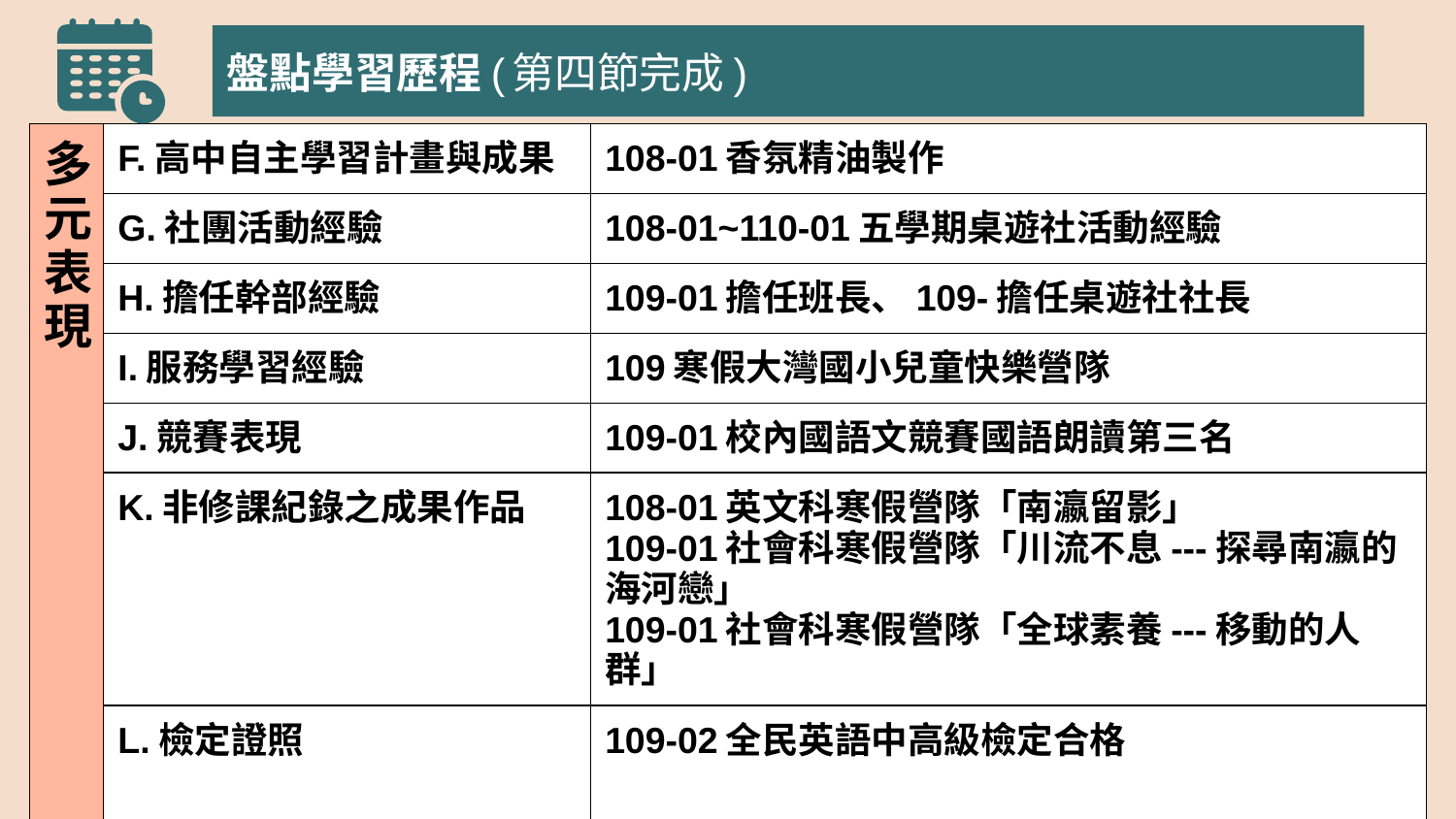

盤點學習歷程(第四節完成)
| 多元表現 | F.高中自主學習計畫與成果 | 108-01香氛精油製作 |
| --- | --- | --- |
|  | G.社團活動經驗 | 108-01~110-01五學期桌遊社活動經驗 |
|  | H.擔任幹部經驗 | 109-01擔任班長、109-擔任桌遊社社長 |
|  | I.服務學習經驗 | 109寒假大灣國小兒童快樂營隊 |
|  | J.競賽表現 | 109-01校內國語文競賽國語朗讀第三名 |
|  | K.非修課紀錄之成果作品 | 108-01英文科寒假營隊「南瀛留影」 109-01社會科寒假營隊「川流不息---探尋南瀛的海河戀」 109-01社會科寒假營隊「全球素養---移動的人群」 |
|  | L.檢定證照 | 109-02全民英語中高級檢定合格 |